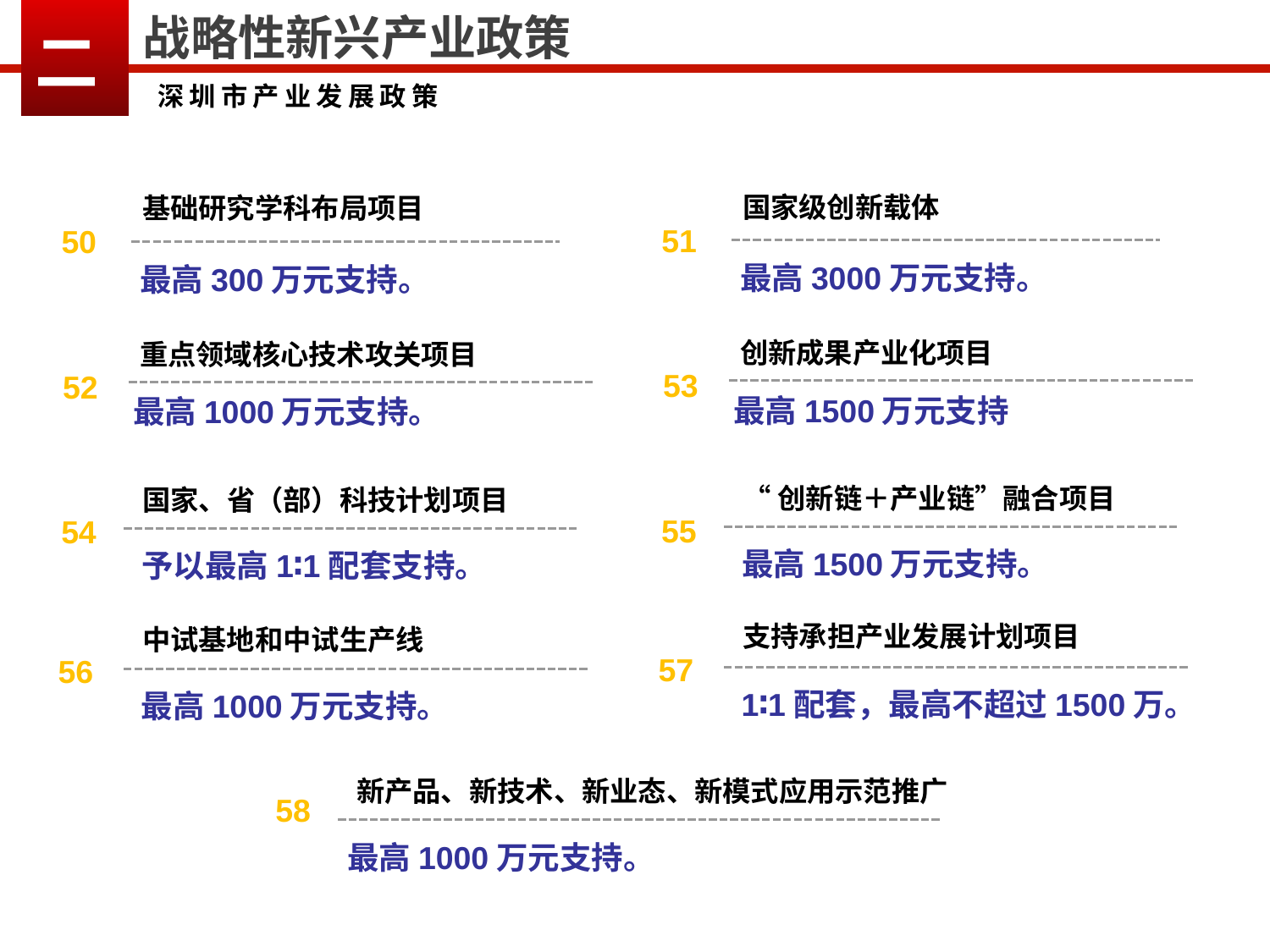

二
战略性新兴产业政策

深圳市产业发展政策
国家级创新载体
基础研究学科布局项目
51
50
最高3000万元支持。
最高300万元支持。
创新成果产业化项目
重点领域核心技术攻关项目
53
52
最高1500万元支持
最高1000万元支持。
“创新链＋产业链”融合项目
国家、省（部）科技计划项目
55
54
最高1500万元支持。
予以最高1∶1配套支持。
支持承担产业发展计划项目
中试基地和中试生产线
57
56
1∶1配套，最高不超过1500万。
最高1000万元支持。
新产品、新技术、新业态、新模式应用示范推广
58
最高1000万元支持。